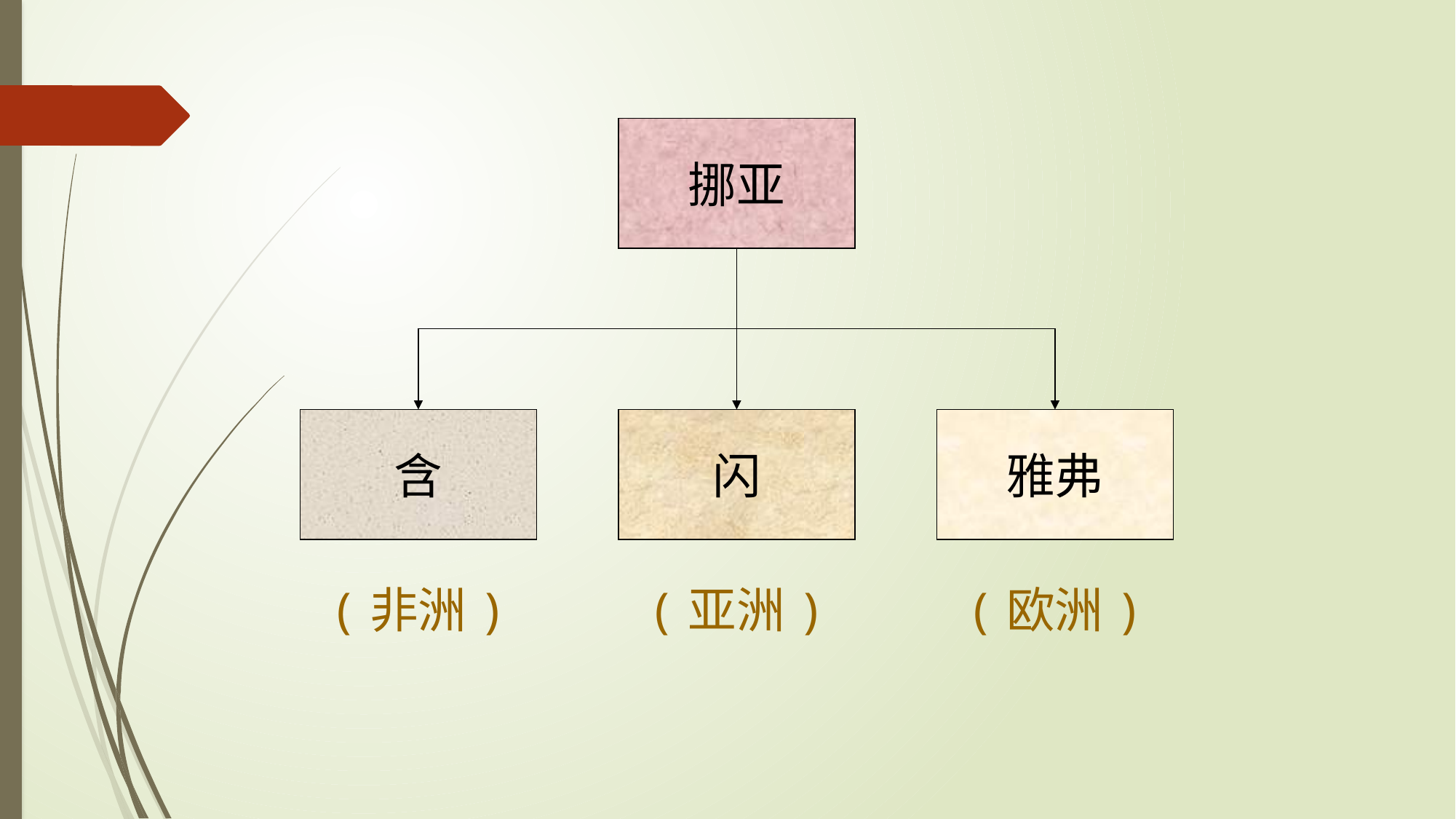

挪亚
含
闪
雅弗
(非洲)
(亚洲)
(欧洲)